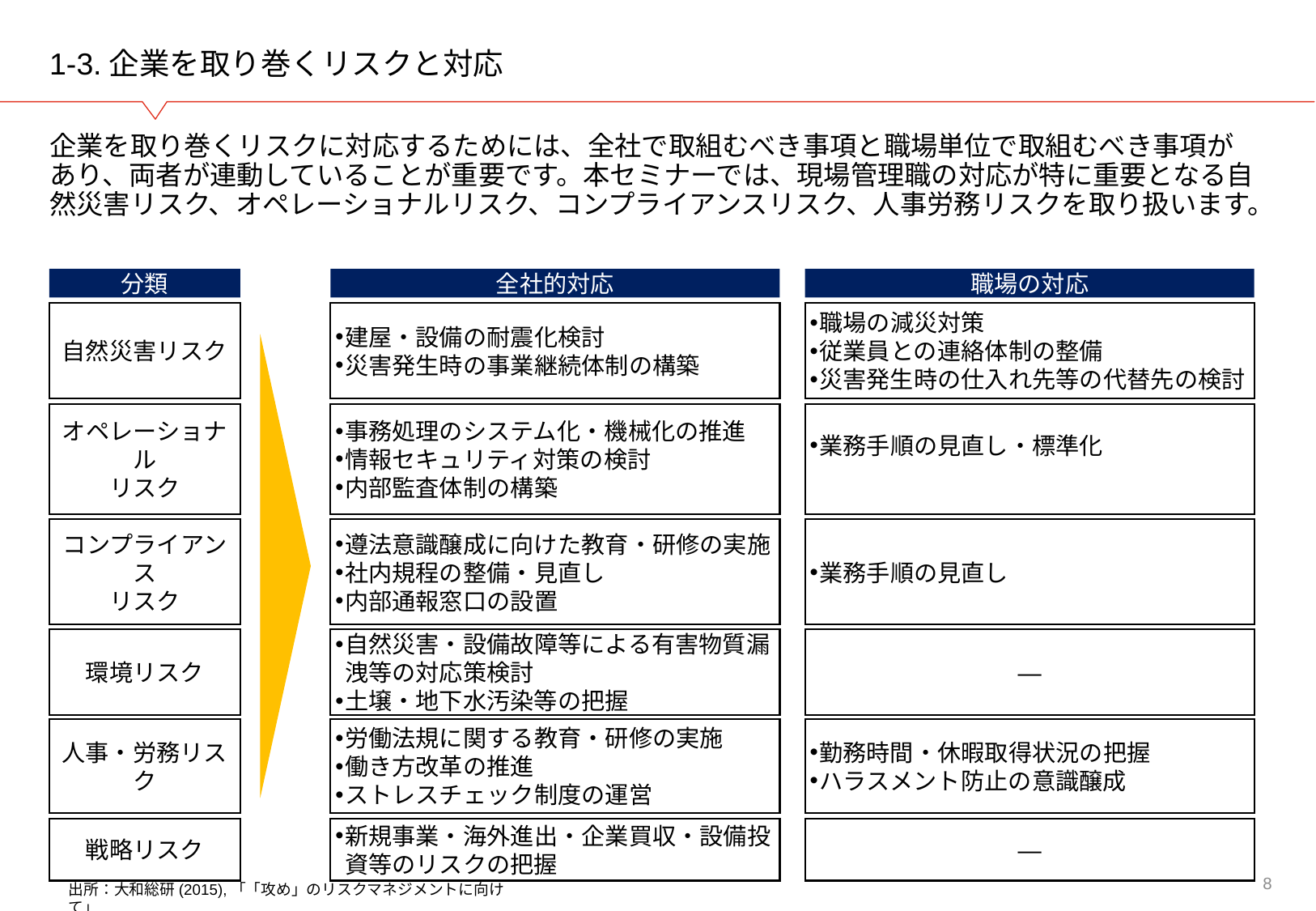

# 1-3.企業を取り巻くリスクと対応
企業を取り巻くリスクに対応するためには、全社で取組むべき事項と職場単位で取組むべき事項があり、両者が連動していることが重要です。本セミナーでは、現場管理職の対応が特に重要となる自然災害リスク、オペレーショナルリスク、コンプライアンスリスク、人事労務リスクを取り扱います。
分類
全社的対応
職場の対応
自然災害リスク
建屋・設備の耐震化検討
災害発生時の事業継続体制の構築
職場の減災対策
従業員との連絡体制の整備
災害発生時の仕入れ先等の代替先の検討
オペレーショナル
リスク
事務処理のシステム化・機械化の推進
情報セキュリティ対策の検討
内部監査体制の構築
業務手順の見直し・標準化

コンプライアンス
リスク
遵法意識醸成に向けた教育・研修の実施
社内規程の整備・見直し
内部通報窓口の設置
業務手順の見直し

環境リスク
自然災害・設備故障等による有害物質漏洩等の対応策検討
土壌・地下水汚染等の把握
―
人事・労務リスク
労働法規に関する教育・研修の実施
働き方改革の推進
ストレスチェック制度の運営
勤務時間・休暇取得状況の把握
ハラスメント防止の意識醸成
戦略リスク
新規事業・海外進出・企業買収・設備投資等のリスクの把握
―
出所：大和総研(2015),「「攻め」のリスクマネジメントに向けて」